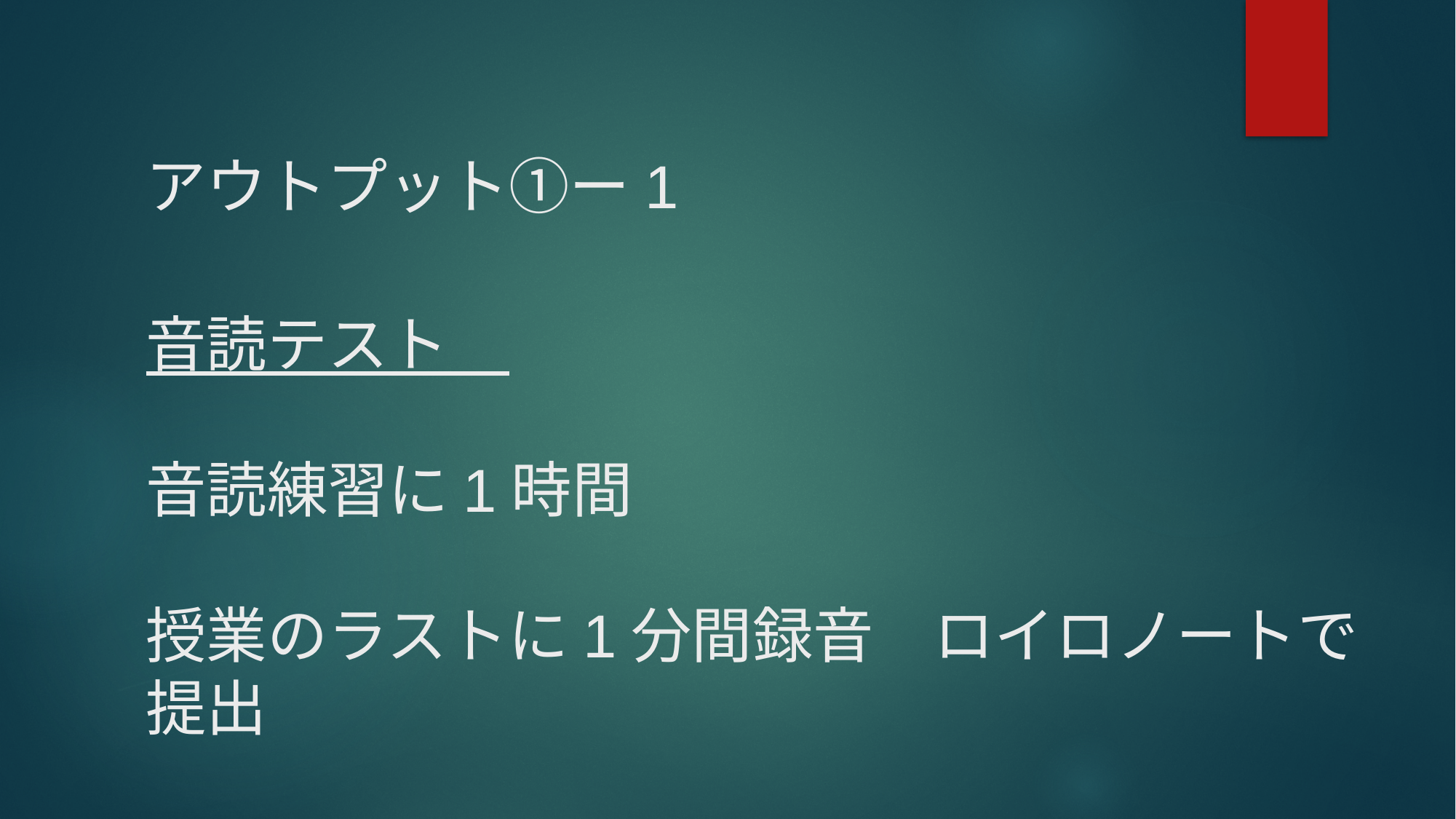

アウトプット①ー1
# 音読テスト　 音読練習に1時間 授業のラストに1分間録音　ロイロノートで提出